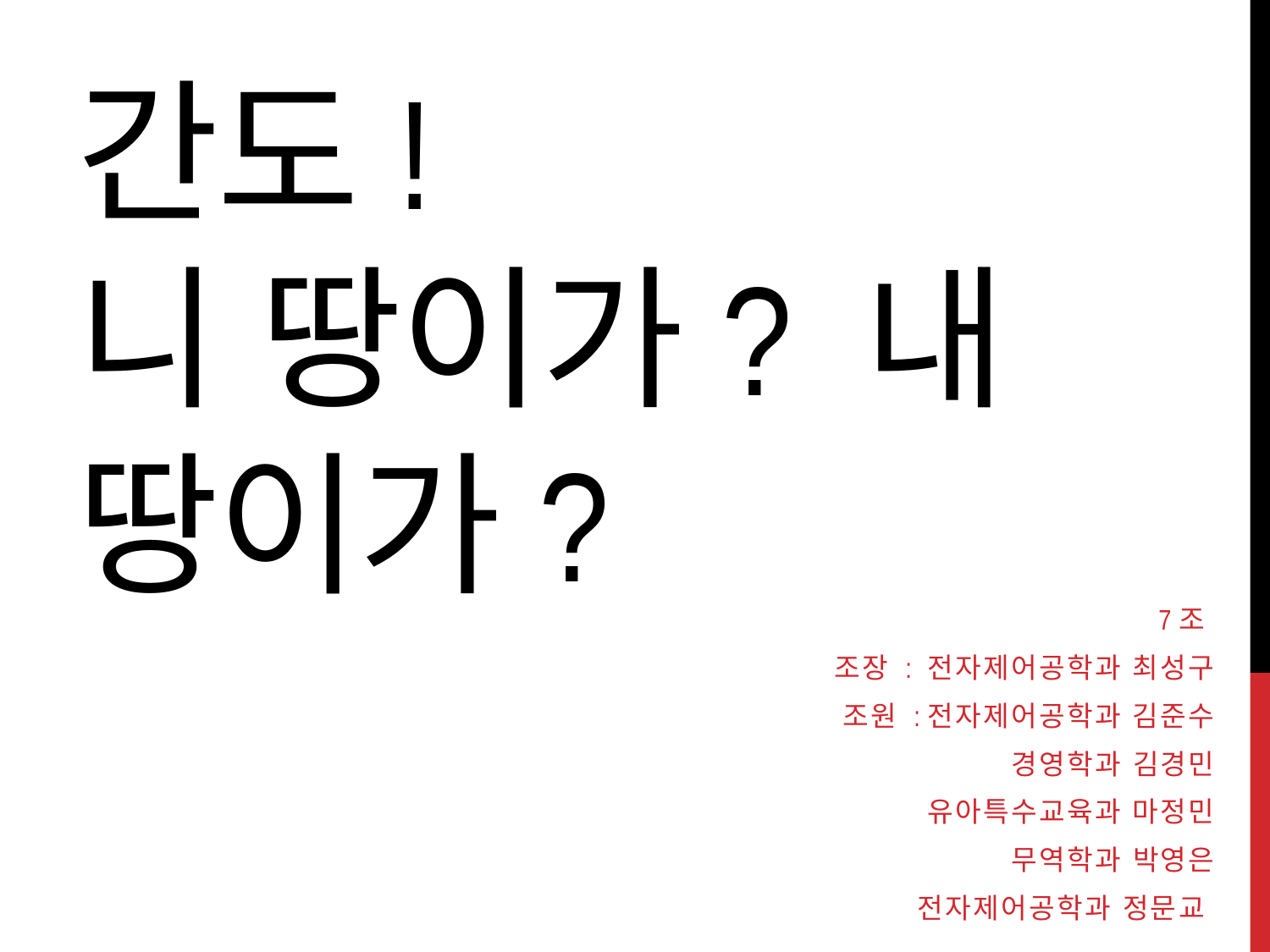

# 간도! 니 땅이가? 내 땅이가?
7조
조장 : 전자제어공학과 최성구
조원 :전자제어공학과 김준수
경영학과 김경민
유아특수교육과 마정민
무역학과 박영은
전자제어공학과 정문교